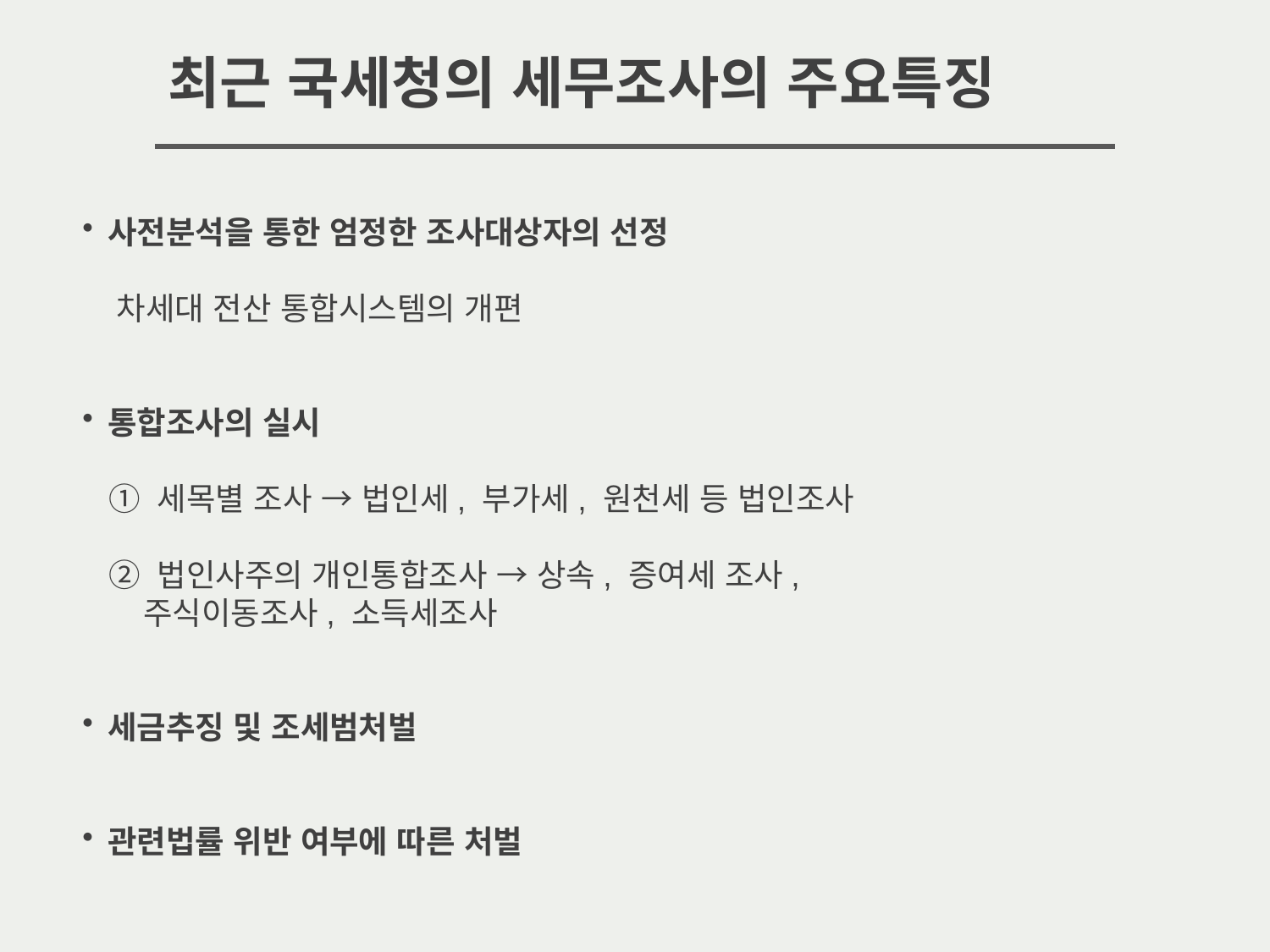

최근 국세청의 세무조사의 주요특징

사전분석을 통한 엄정한 조사대상자의 선정

   차세대 전산 통합시스템의 개편

통합조사의 실시

   ① 세목별 조사 → 법인세, 부가세, 원천세 등 법인조사

   ② 법인사주의 개인통합조사 → 상속, 증여세 조사,
      주식이동조사, 소득세조사

세금추징 및 조세범처벌

관련법률 위반 여부에 따른 처벌